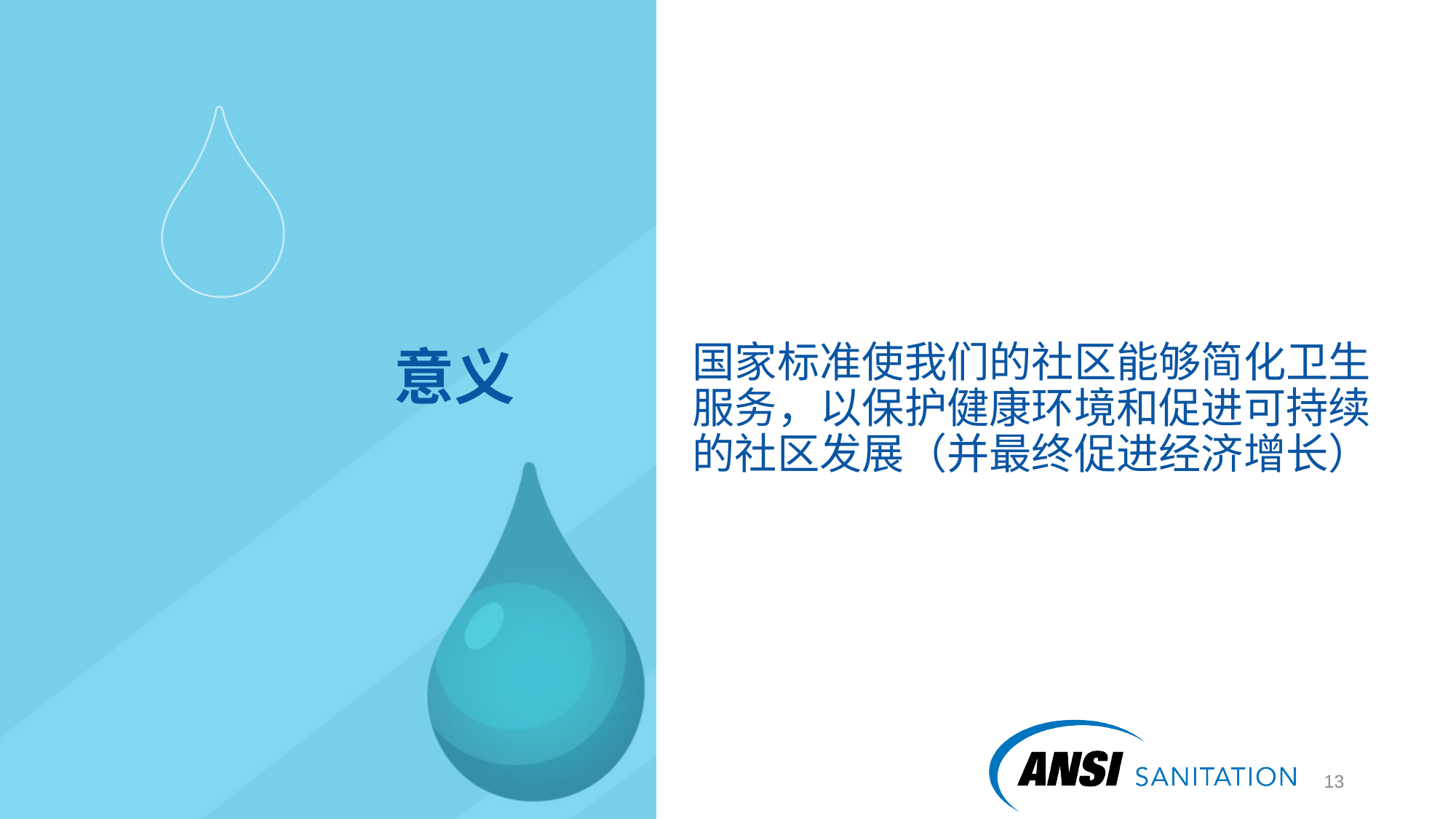

国家标准使我们的社区能够简化卫生服务，以保护健康环境和促进可持续的社区发展（并最终促进经济增长）
# 意义
13